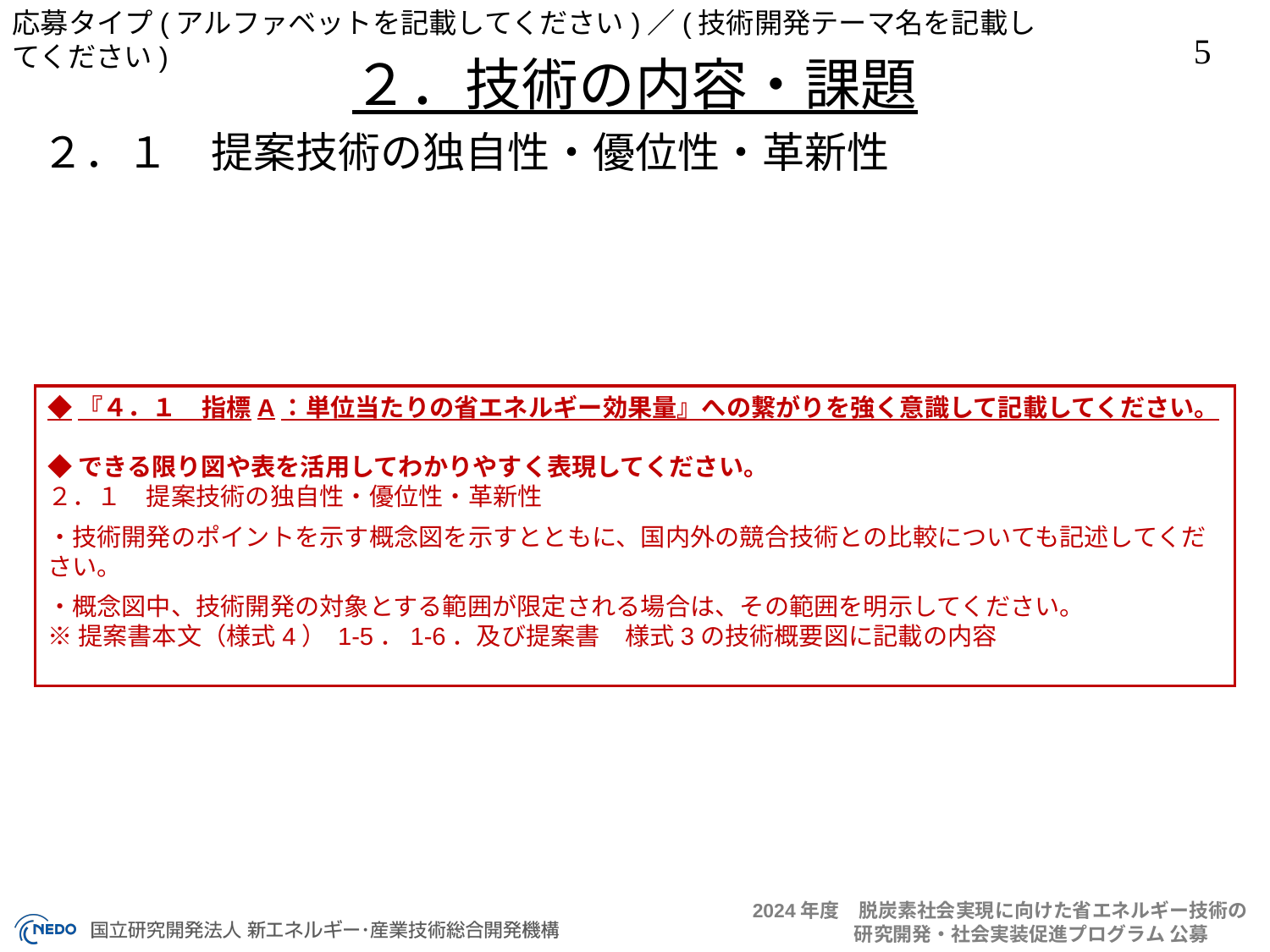

２．技術の内容・課題
２．１　提案技術の独自性・優位性・革新性

◆『４．１　指標A：単位当たりの省エネルギー効果量』への繋がりを強く意識して記載してください。

◆できる限り図や表を活用してわかりやすく表現してください。
２．１　提案技術の独自性・優位性・革新性
・技術開発のポイントを示す概念図を示すとともに、国内外の競合技術との比較についても記述してください。
・概念図中、技術開発の対象とする範囲が限定される場合は、その範囲を明示してください。
※提案書本文（様式4） 1-5．1-6．及び提案書　様式3の技術概要図に記載の内容